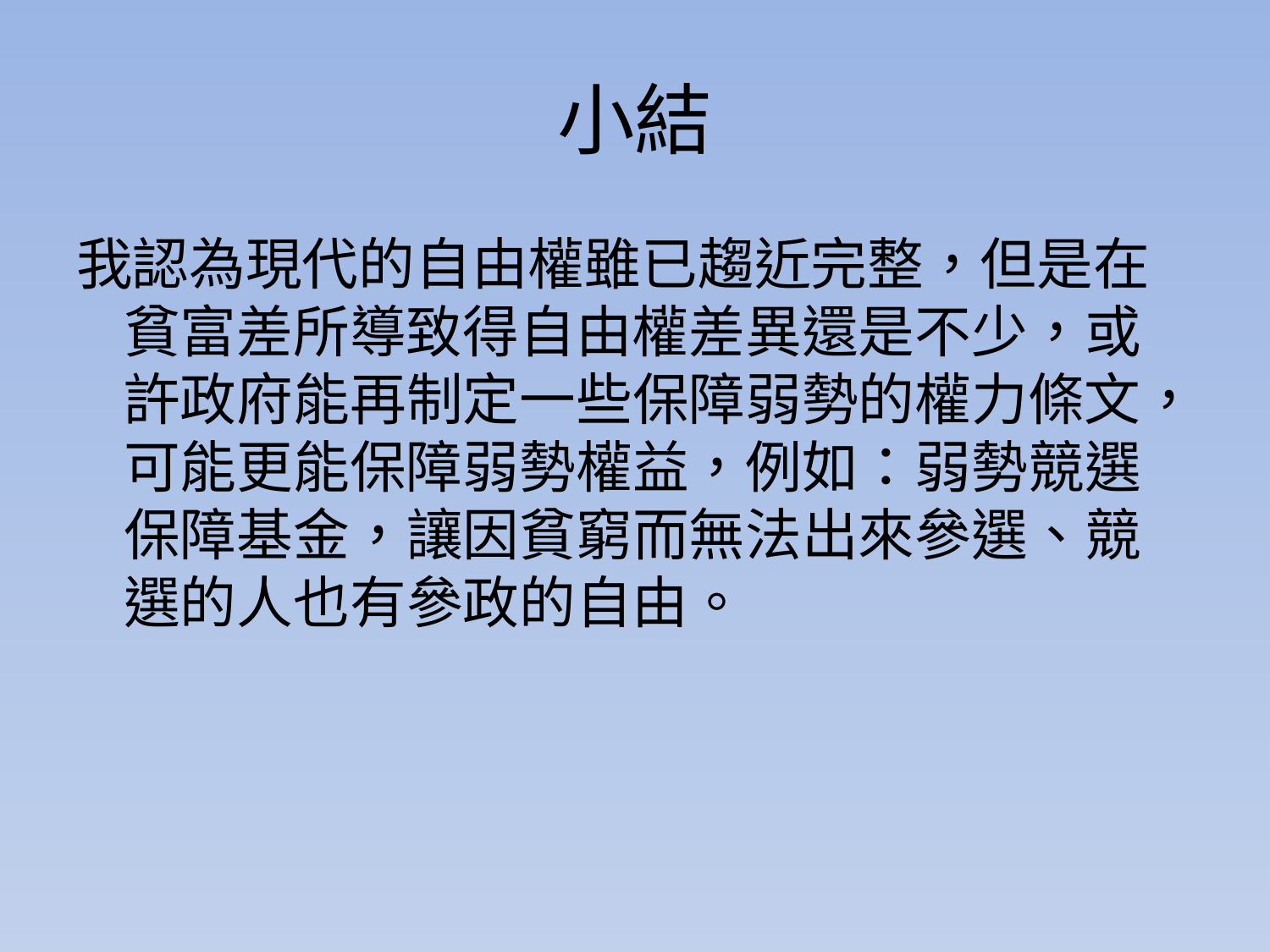

# 小結
我認為現代的自由權雖已趨近完整，但是在貧富差所導致得自由權差異還是不少，或許政府能再制定一些保障弱勢的權力條文，可能更能保障弱勢權益，例如：弱勢競選保障基金，讓因貧窮而無法出來參選、競選的人也有參政的自由。